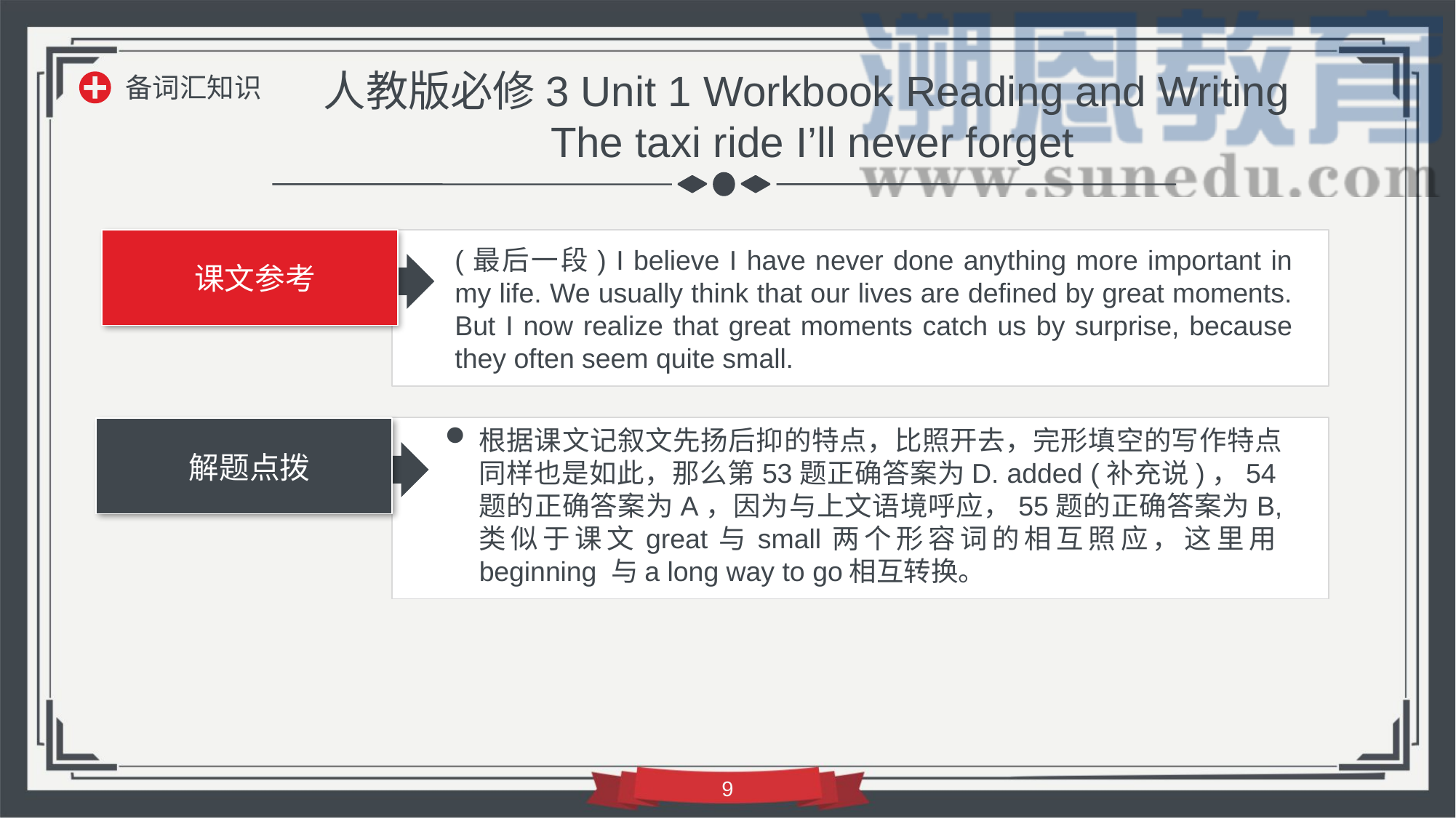

人教版必修3 Unit 1 Workbook Reading and Writing
The taxi ride I’ll never forget
备词汇知识

(最后一段) I believe I have never done anything more important in my life. We usually think that our lives are defined by great moments. But I now realize that great moments catch us by surprise, because they often seem quite small.
课文参考

根据课文记叙文先扬后抑的特点，比照开去，完形填空的写作特点同样也是如此，那么第53题正确答案为D. added (补充说)，54题的正确答案为A，因为与上文语境呼应，55题的正确答案为B, 类似于课文great与small两个形容词的相互照应，这里用beginning 与a long way to go相互转换。

解题点拨